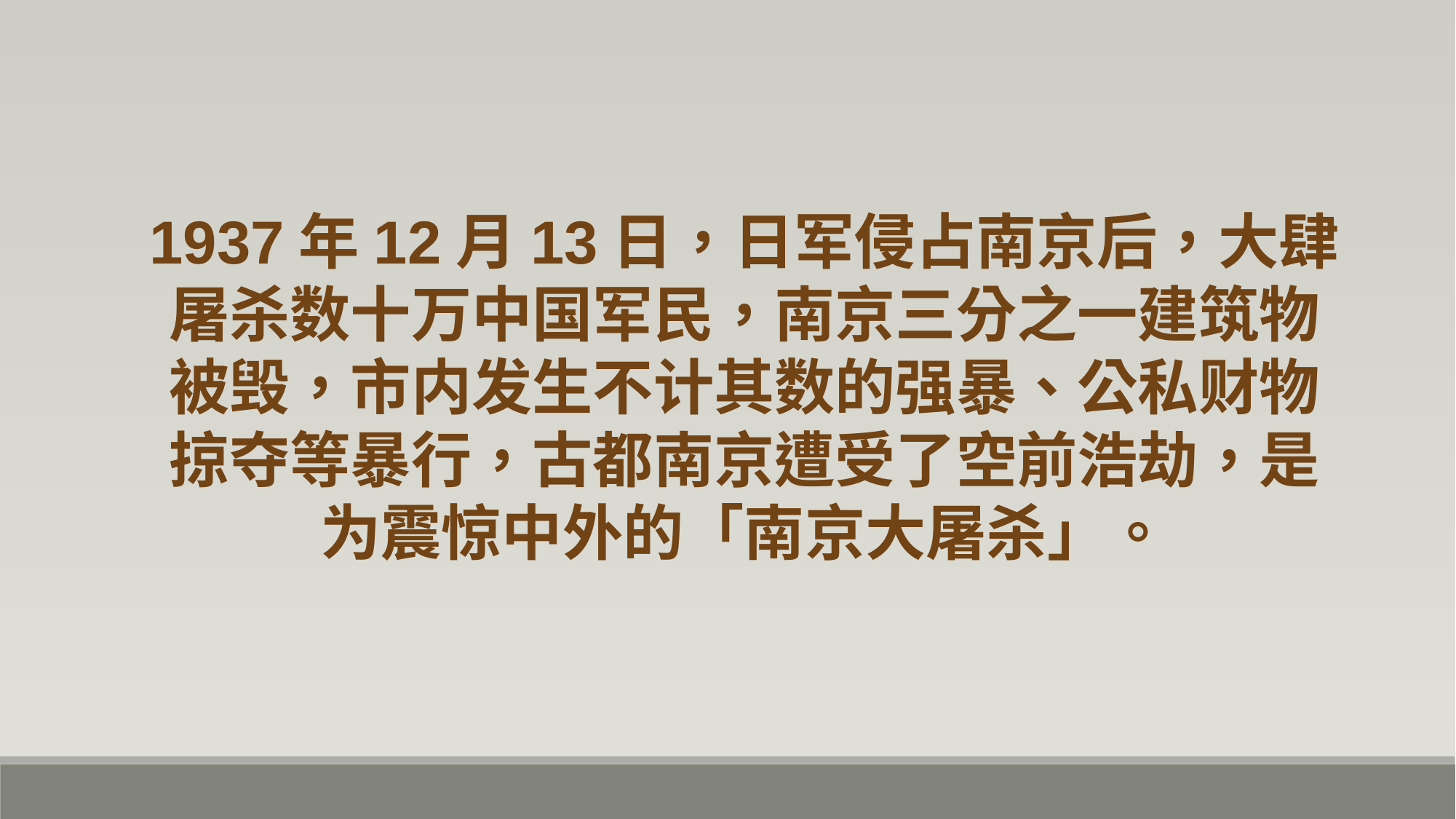

1937年12月13日，日军侵占南京后，大肆屠杀数十万中国军民，南京三分之一建筑物被毁，市内发生不计其数的强暴、公私财物掠夺等暴行，古都南京遭受了空前浩劫，是为震惊中外的「南京大屠杀」。